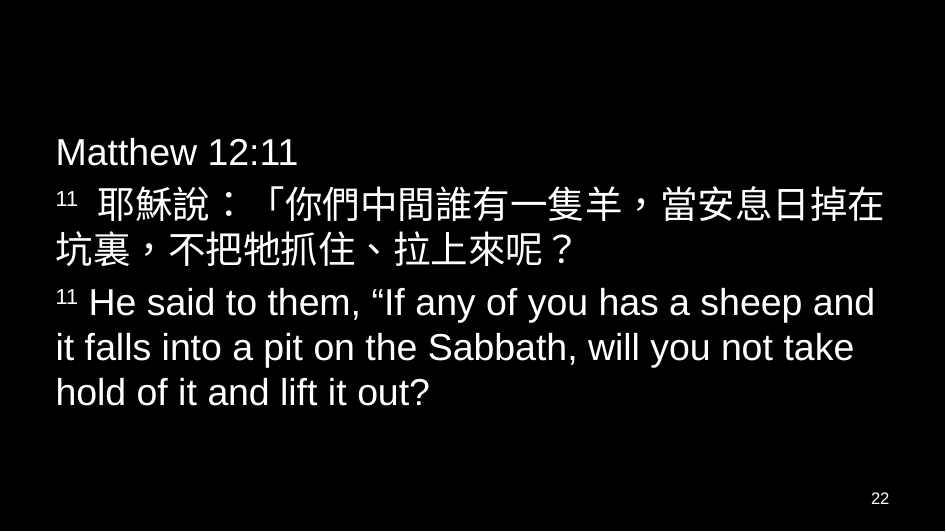

#
Matthew 12:11
11 耶穌說：「你們中間誰有一隻羊，當安息日掉在坑裏，不把牠抓住、拉上來呢？
11 He said to them, “If any of you has a sheep and it falls into a pit on the Sabbath, will you not take hold of it and lift it out?

22